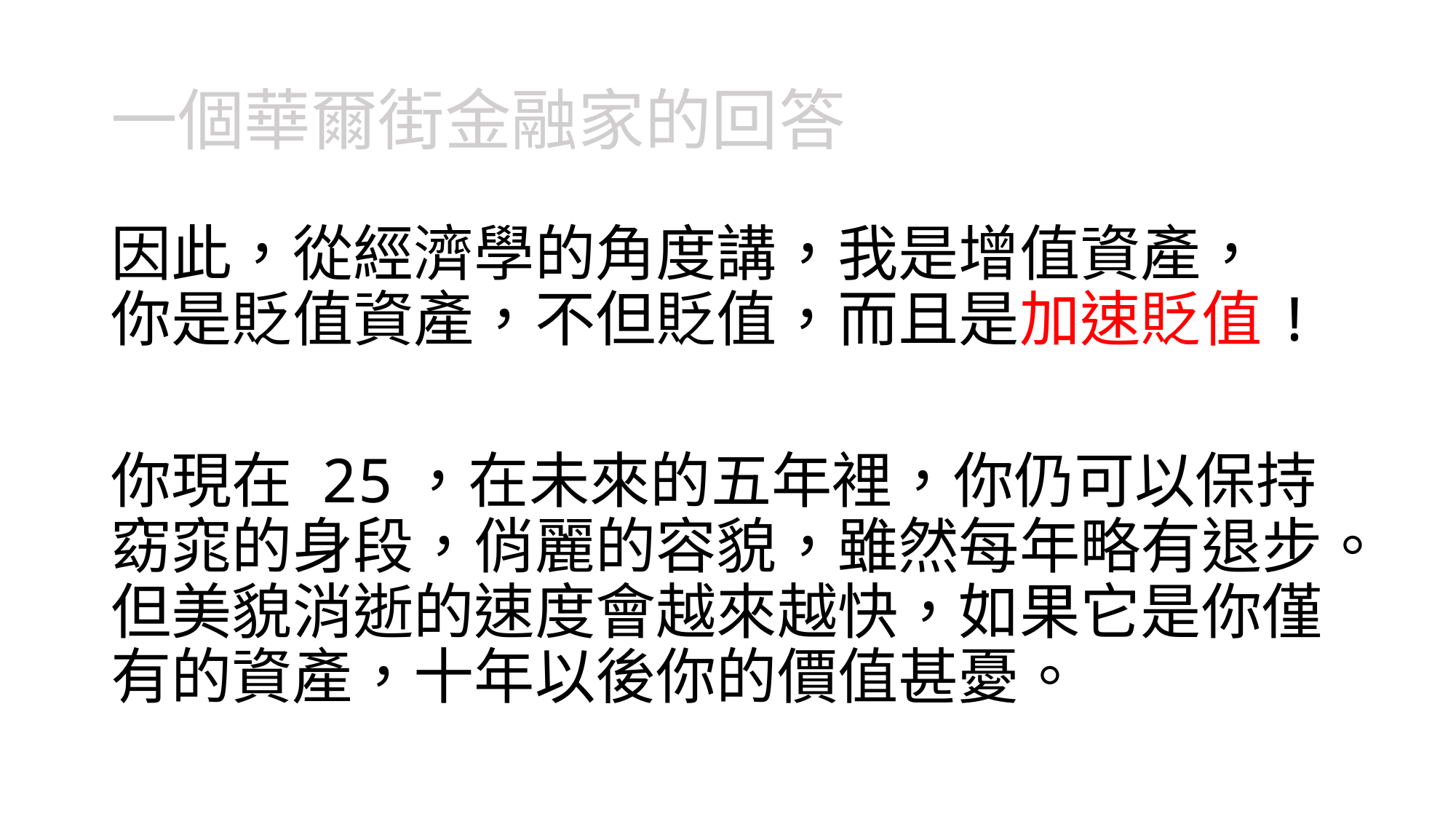

# 一個華爾街金融家的回答
因此，從經濟學的角度講，我是增值資產，
你是貶值資產，不但貶值，而且是加速貶值!

你現在 25，在未來的五年裡，你仍可以保持窈窕的身段，俏麗的容貌，雖然每年略有退步。但美貌消逝的速度會越來越快，如果它是你僅有的資產，十年以後你的價值甚憂。